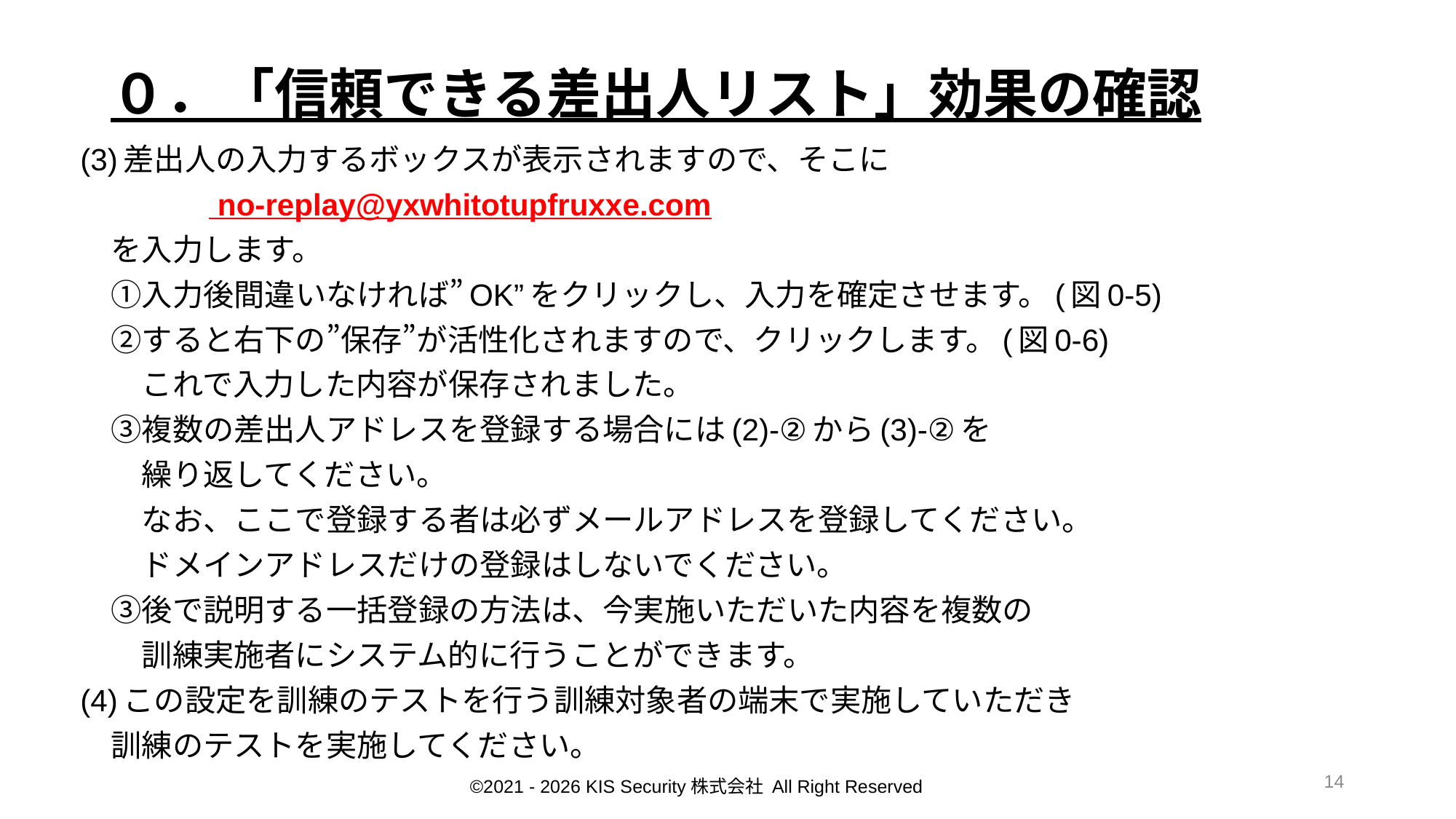

# ０．「信頼できる差出人リスト」効果の確認
(3)差出人の入力するボックスが表示されますので、そこに
　　　　 no-replay@yxwhitotupfruxxe.com
　を入力します。
　①入力後間違いなければ”OK”をクリックし、入力を確定させます。(図0-5)
　②すると右下の”保存”が活性化されますので、クリックします。(図0-6)
　　これで入力した内容が保存されました。
　③複数の差出人アドレスを登録する場合には(2)-②から(3)-②を
　　繰り返してください。
　　なお、ここで登録する者は必ずメールアドレスを登録してください。
　　ドメインアドレスだけの登録はしないでください。
　③後で説明する一括登録の方法は、今実施いただいた内容を複数の
　　訓練実施者にシステム的に行うことができます。
(4)この設定を訓練のテストを行う訓練対象者の端末で実施していただき
　訓練のテストを実施してください。
14